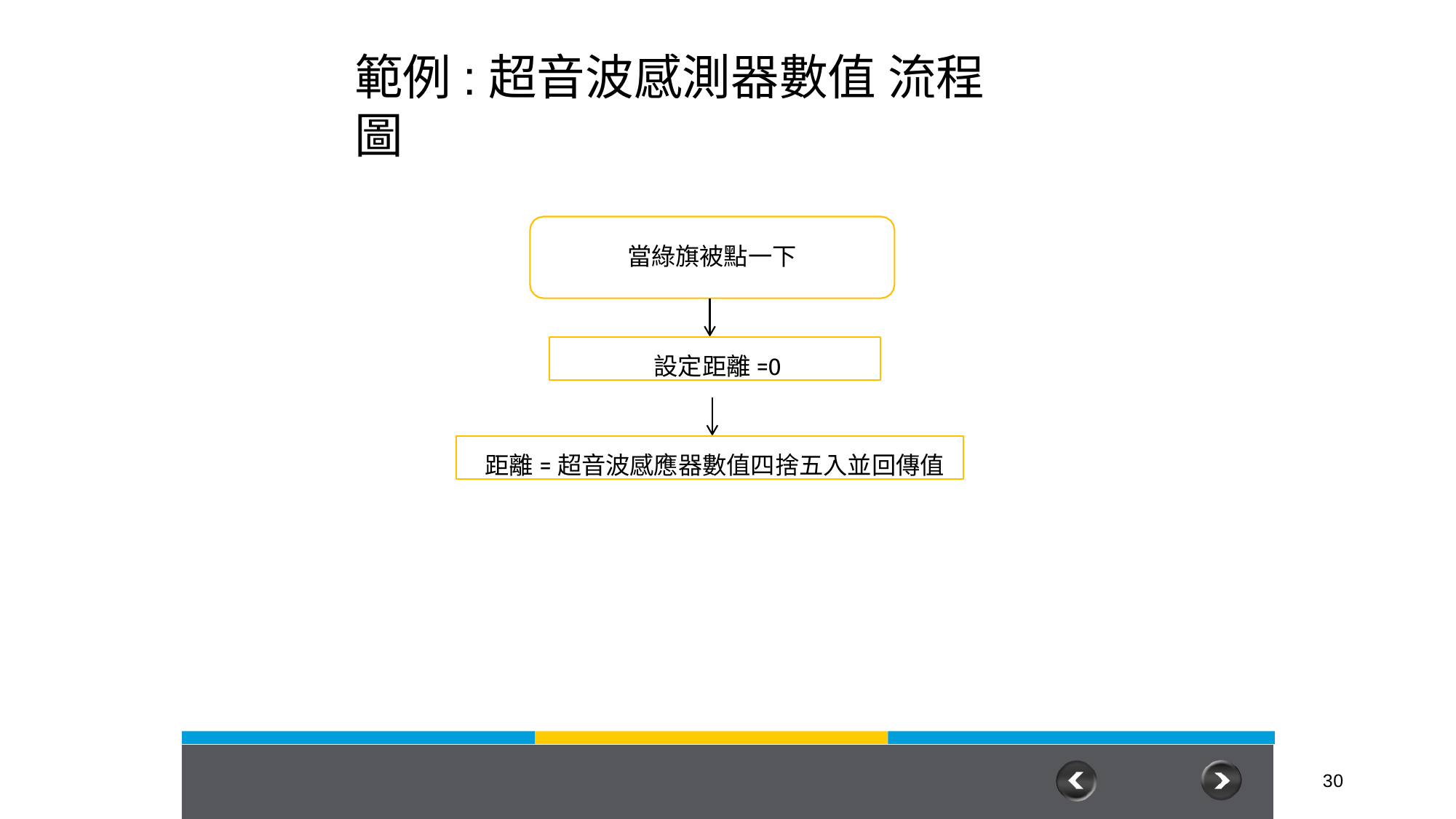

# 範例:超音波感測器數值 流程圖

當綠旗被點一下

設定距離=0

距離=超音波感應器數值四捨五入並回傳值
30